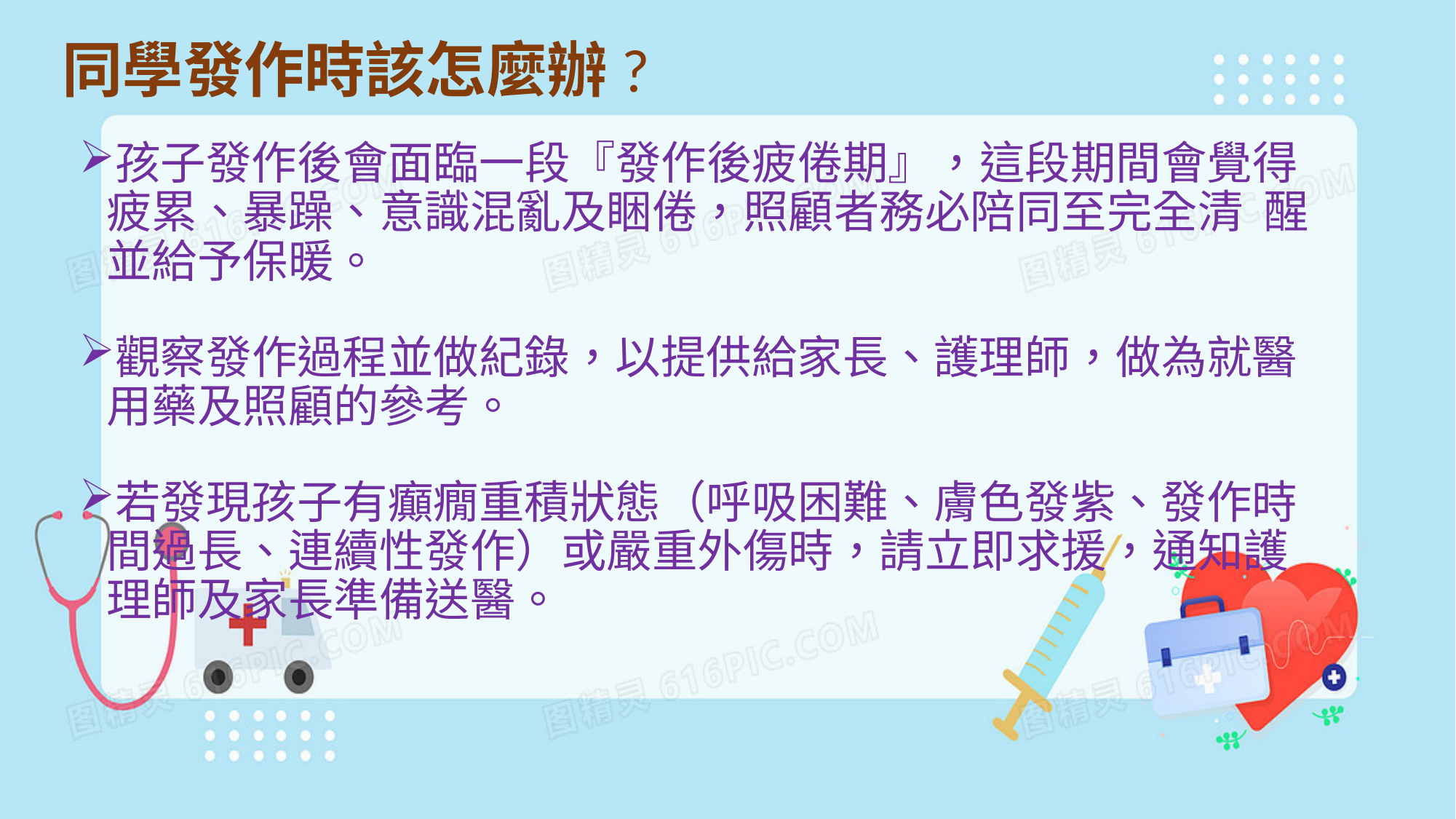

# 同學發作時該怎麼辦?
孩子發作後會面臨一段『發作後疲倦期』，這段期間會覺得疲累、暴躁、意識混亂及睏倦，照顧者務必陪同至完全清  醒並給予保暖。

觀察發作過程並做紀錄，以提供給家長、護理師，做為就醫用藥及照顧的參考。

若發現孩子有癲癇重積狀態（呼吸困難、膚色發紫、發作時間過長、連續性發作）或嚴重外傷時，請立即求援，通知護理師及家長準備送醫。